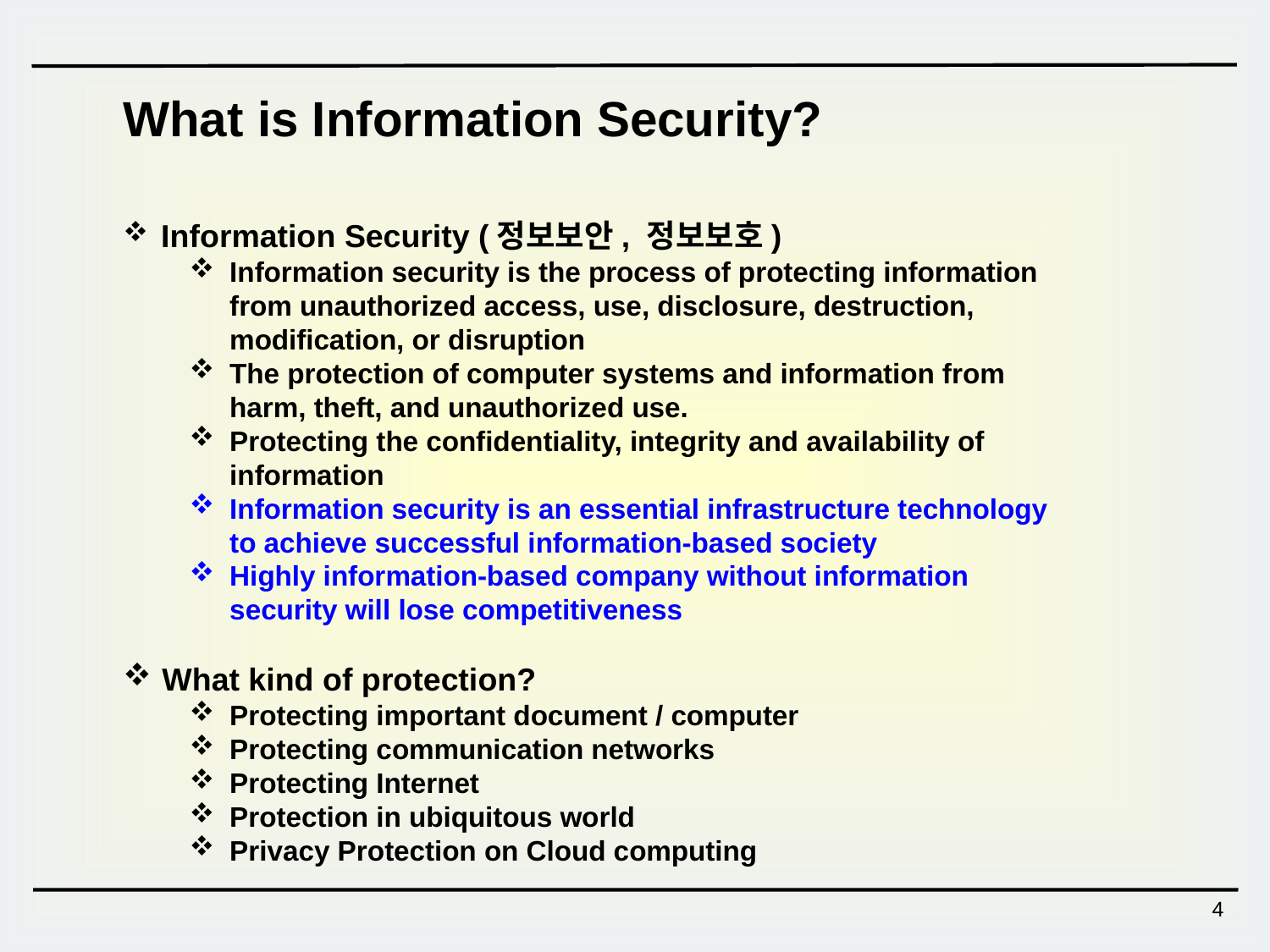

What is Information Security?
 Information Security (정보보안, 정보보호)
Information security is the process of protecting information from unauthorized access, use, disclosure, destruction, modification, or disruption
The protection of computer systems and information from harm, theft, and unauthorized use.
Protecting the confidentiality, integrity and availability of information
Information security is an essential infrastructure technology to achieve successful information-based society
Highly information-based company without information security will lose competitiveness

 What kind of protection?
Protecting important document / computer
Protecting communication networks
Protecting Internet
Protection in ubiquitous world
Privacy Protection on Cloud computing
4